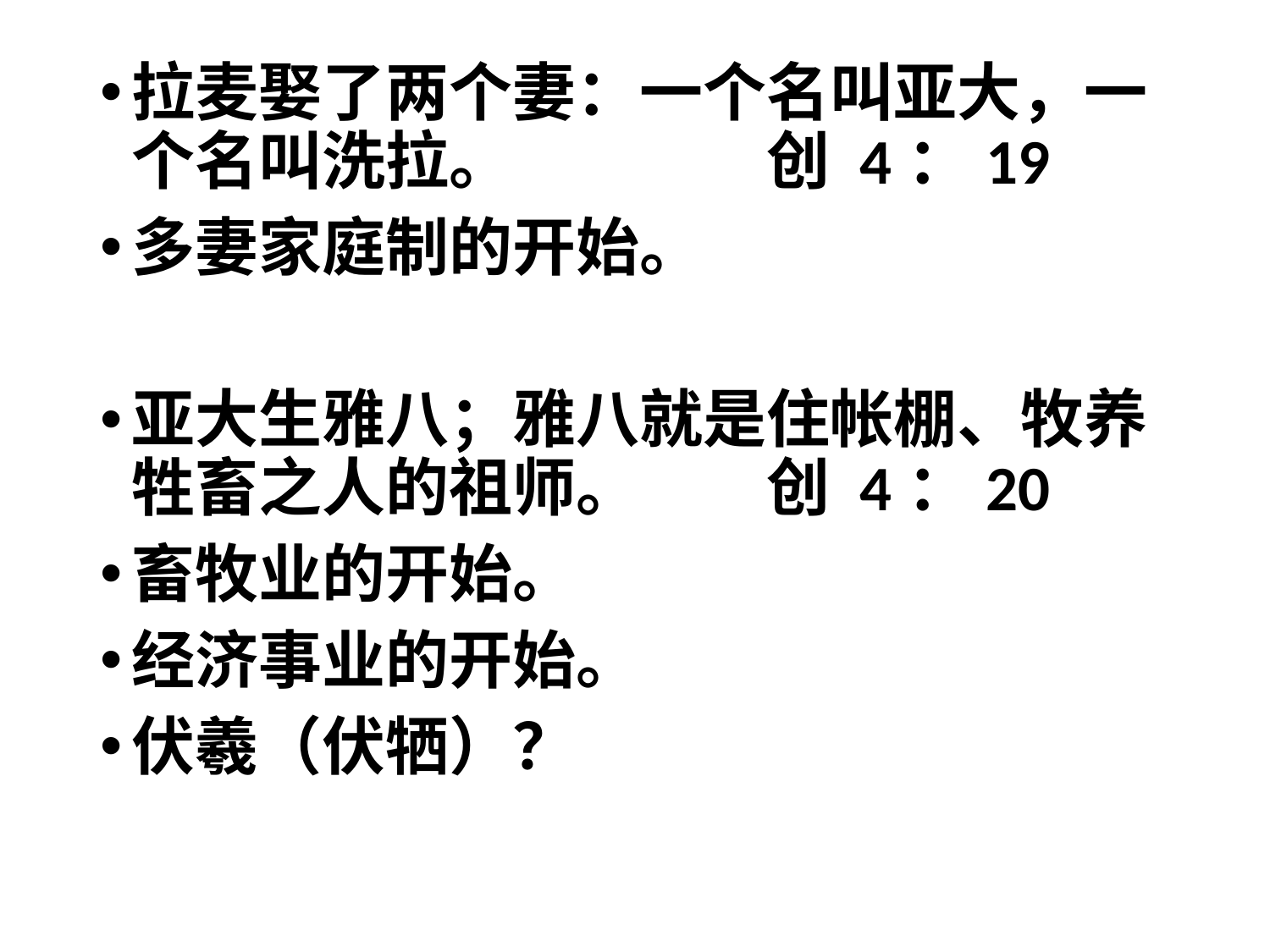

拉麦娶了两个妻：一个名叫亚大，一个名叫洗拉。		创 4：19
多妻家庭制的开始。

亚大生雅八；雅八就是住帐棚、牧养牲畜之人的祖师。	创 4：20
畜牧业的开始。
经济事业的开始。
伏羲（伏牺）？